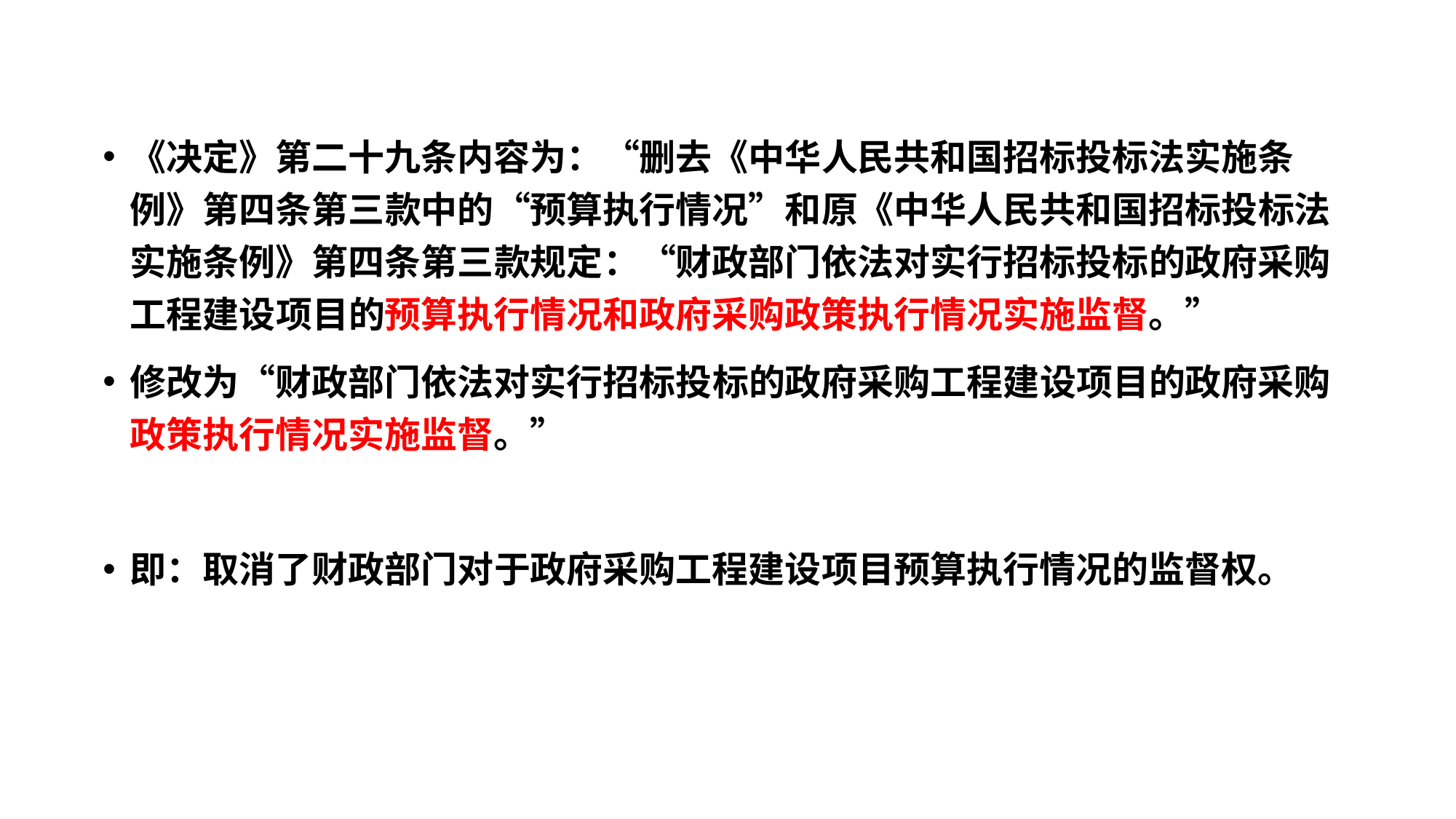

《决定》第二十九条内容为：“删去《中华人民共和国招标投标法实施条例》第四条第三款中的“预算执行情况”和原《中华人民共和国招标投标法实施条例》第四条第三款规定：“财政部门依法对实行招标投标的政府采购工程建设项目的预算执行情况和政府采购政策执行情况实施监督。”
修改为“财政部门依法对实行招标投标的政府采购工程建设项目的政府采购政策执行情况实施监督。”

即：取消了财政部门对于政府采购工程建设项目预算执行情况的监督权。